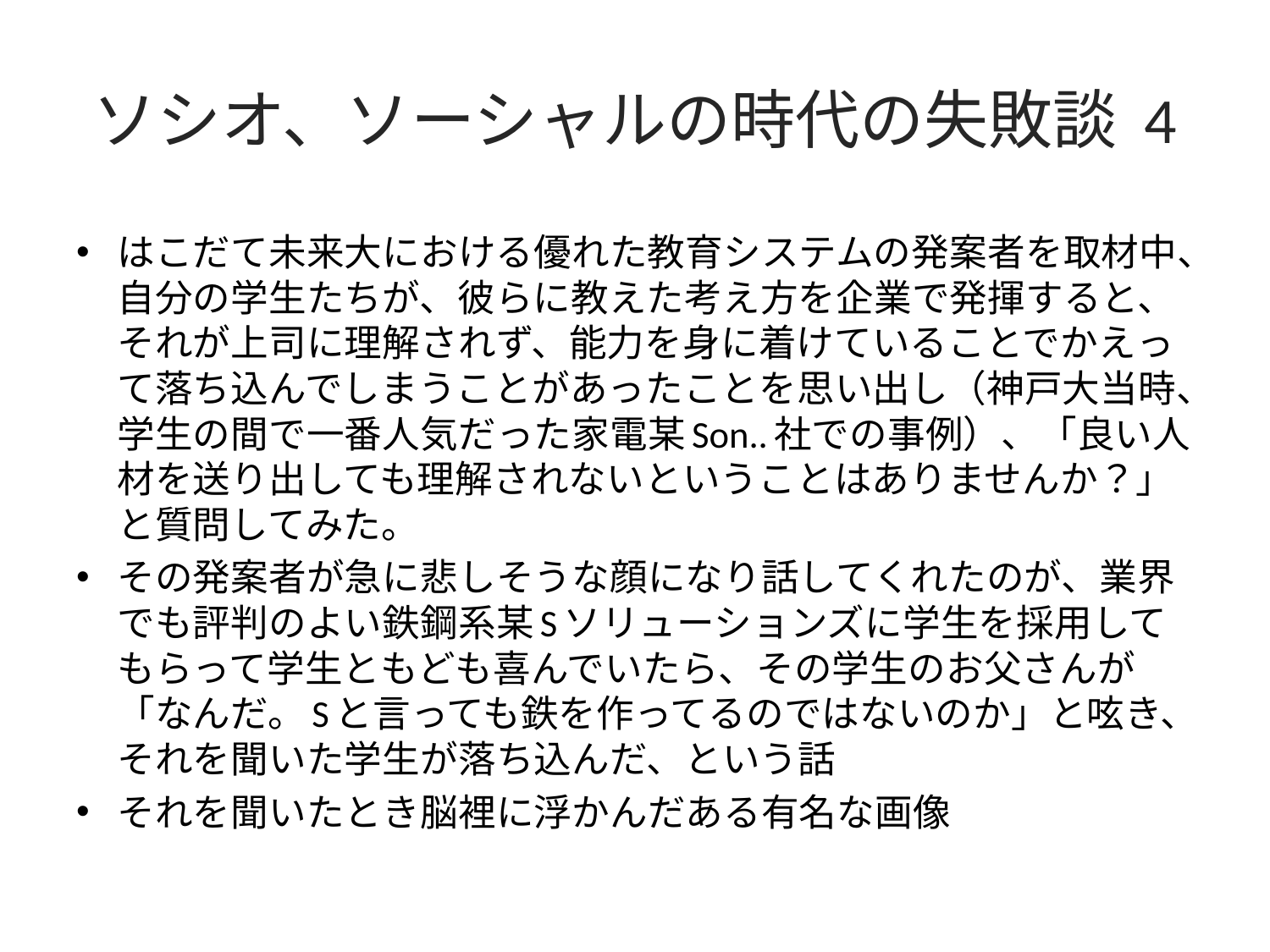

# ソシオ、ソーシャルの時代の失敗談 4
はこだて未来大における優れた教育システムの発案者を取材中、自分の学生たちが、彼らに教えた考え方を企業で発揮すると、それが上司に理解されず、能力を身に着けていることでかえって落ち込んでしまうことがあったことを思い出し（神戸大当時、学生の間で一番人気だった家電某Son..社での事例）、「良い人材を送り出しても理解されないということはありませんか？」と質問してみた。
その発案者が急に悲しそうな顔になり話してくれたのが、業界でも評判のよい鉄鋼系某Sソリューションズに学生を採用してもらって学生ともども喜んでいたら、その学生のお父さんが「なんだ。Sと言っても鉄を作ってるのではないのか」と呟き、それを聞いた学生が落ち込んだ、という話
それを聞いたとき脳裡に浮かんだある有名な画像